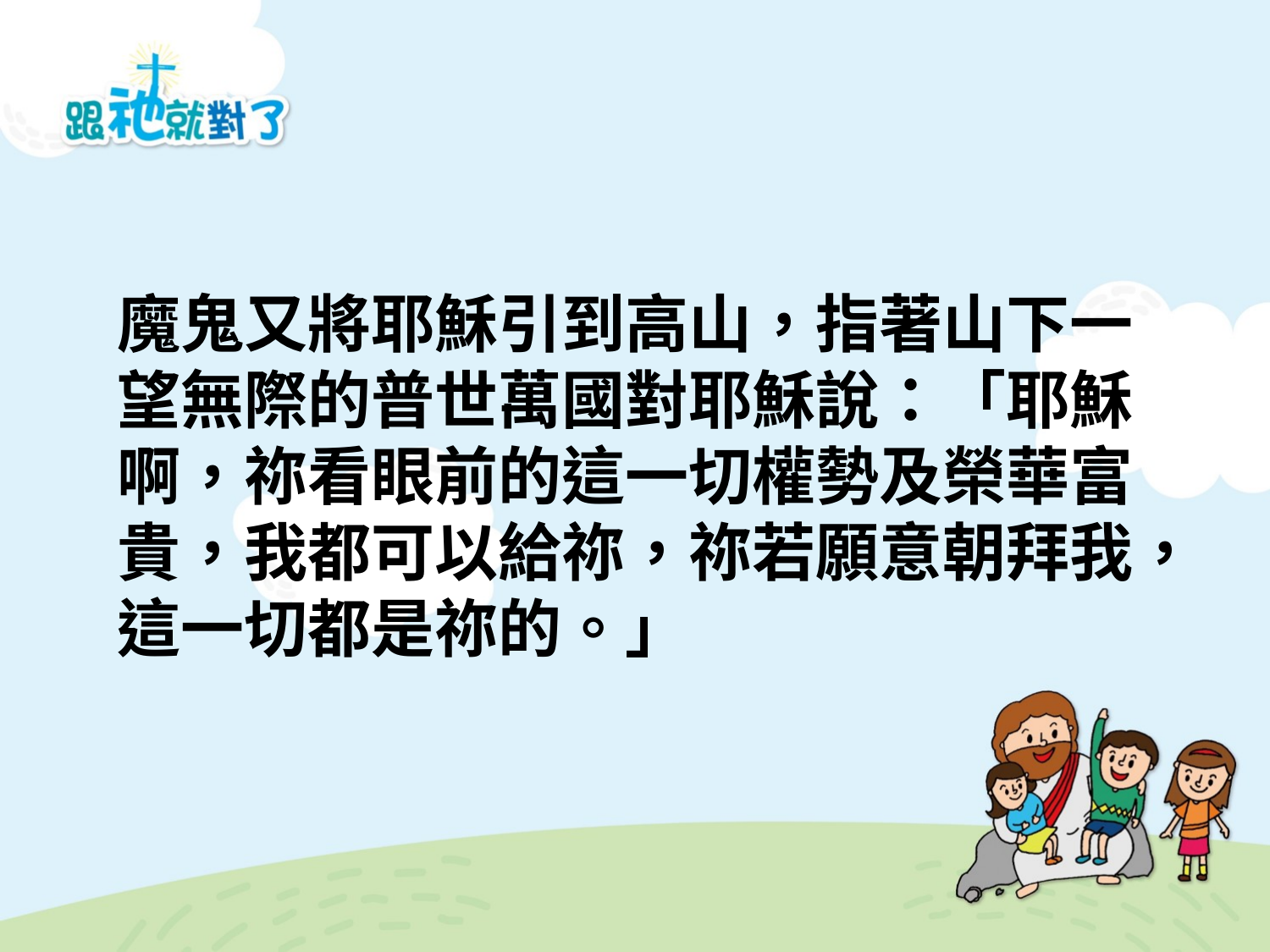

魔鬼又將耶穌引到高山，指著山下一望無際的普世萬國對耶穌說：「耶穌啊，祢看眼前的這一切權勢及榮華富貴，我都可以給祢，祢若願意朝拜我，這一切都是祢的。」